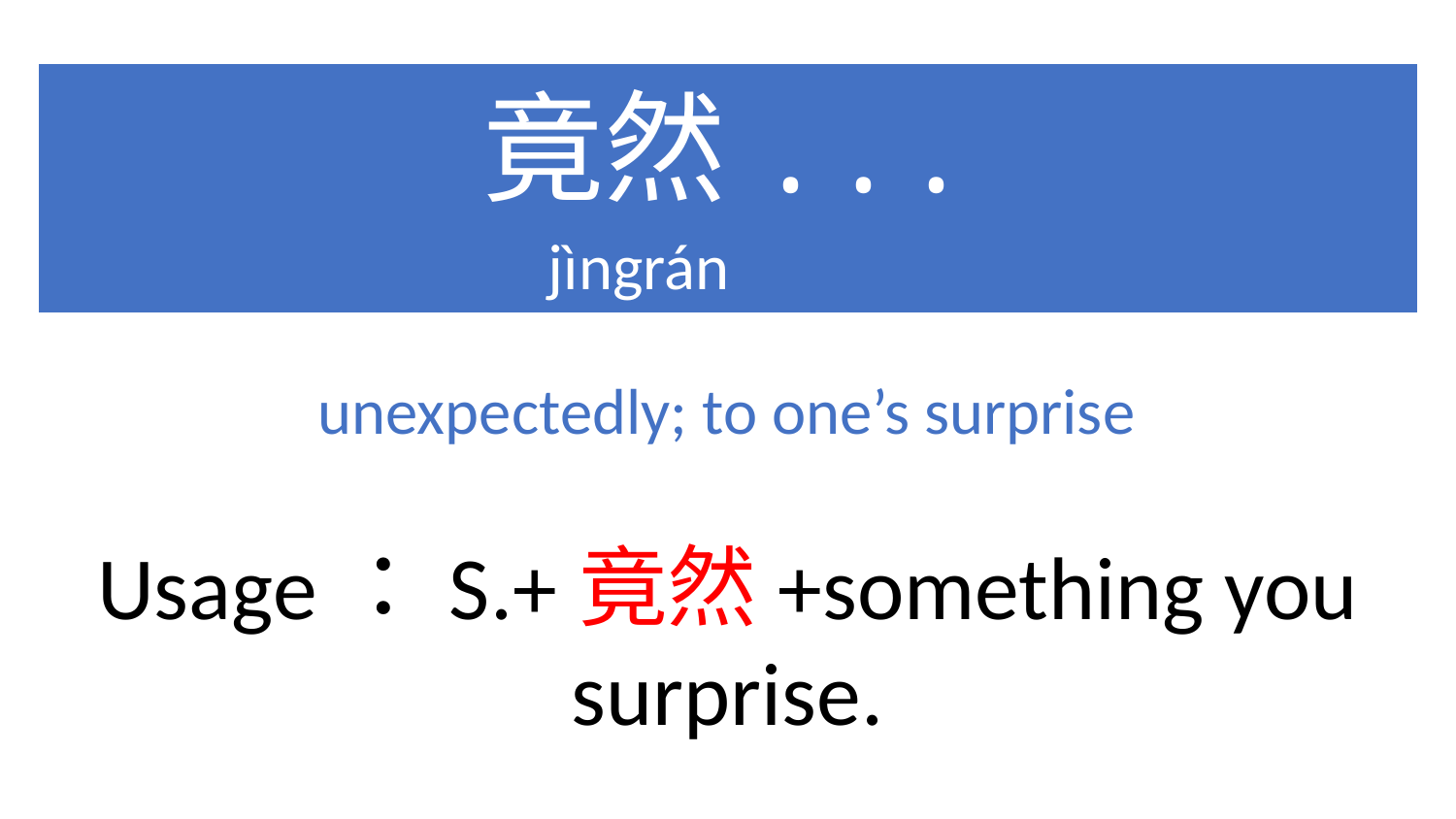

竟然...
                              jìngrán
unexpectedly; to one’s surprise
Usage：S.+竟然+something you surprise.